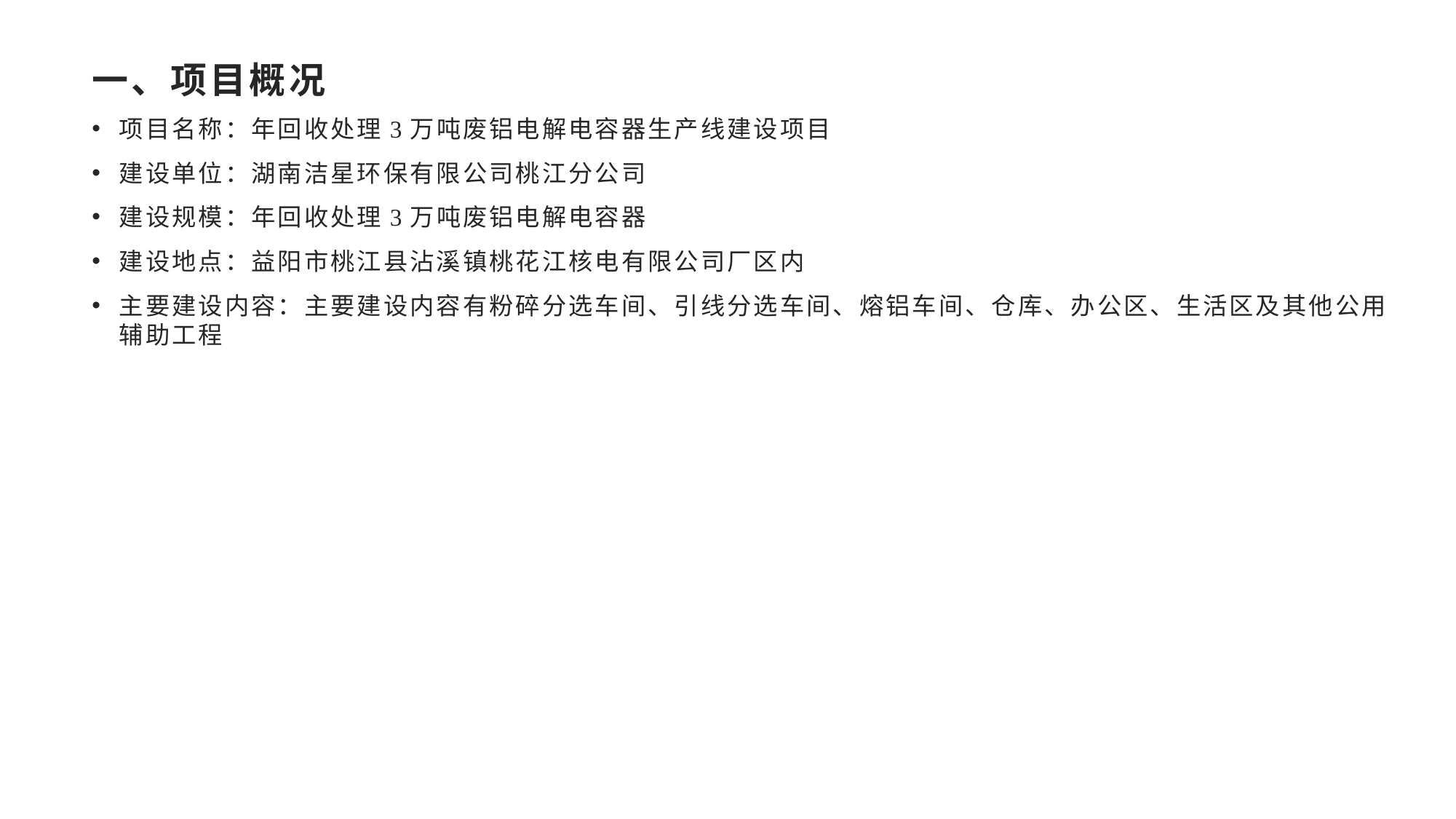

# 一、项目概况
项目名称：年回收处理3万吨废铝电解电容器生产线建设项目
建设单位：湖南洁星环保有限公司桃江分公司
建设规模：年回收处理3万吨废铝电解电容器
建设地点：益阳市桃江县沾溪镇桃花江核电有限公司厂区内
主要建设内容：主要建设内容有粉碎分选车间、引线分选车间、熔铝车间、仓库、办公区、生活区及其他公用辅助工程